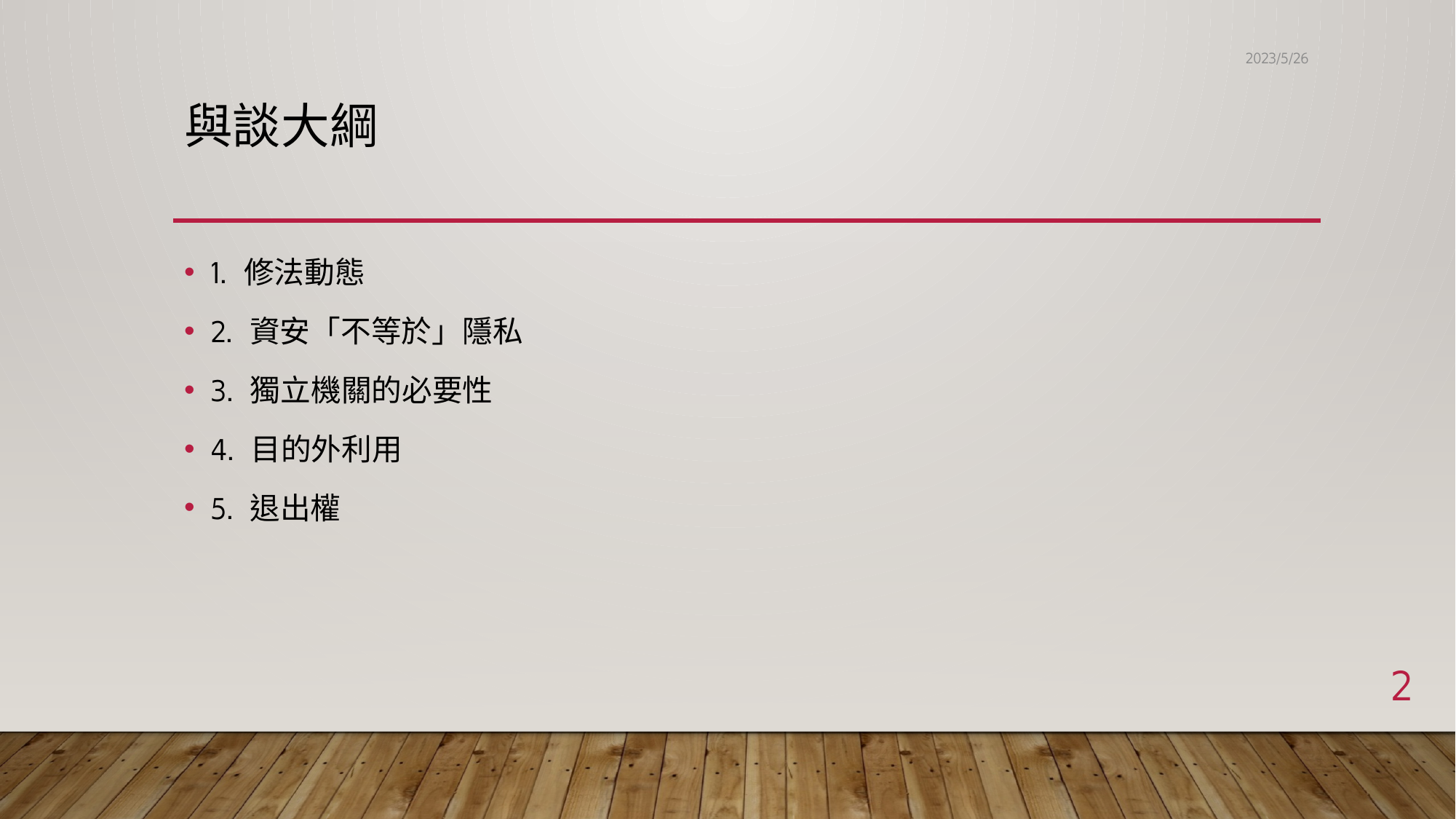

2023/5/26
# 與談大綱
1. 修法動態
2. 資安「不等於」隱私
3. 獨立機關的必要性
4. 目的外利用
5. 退出權
2